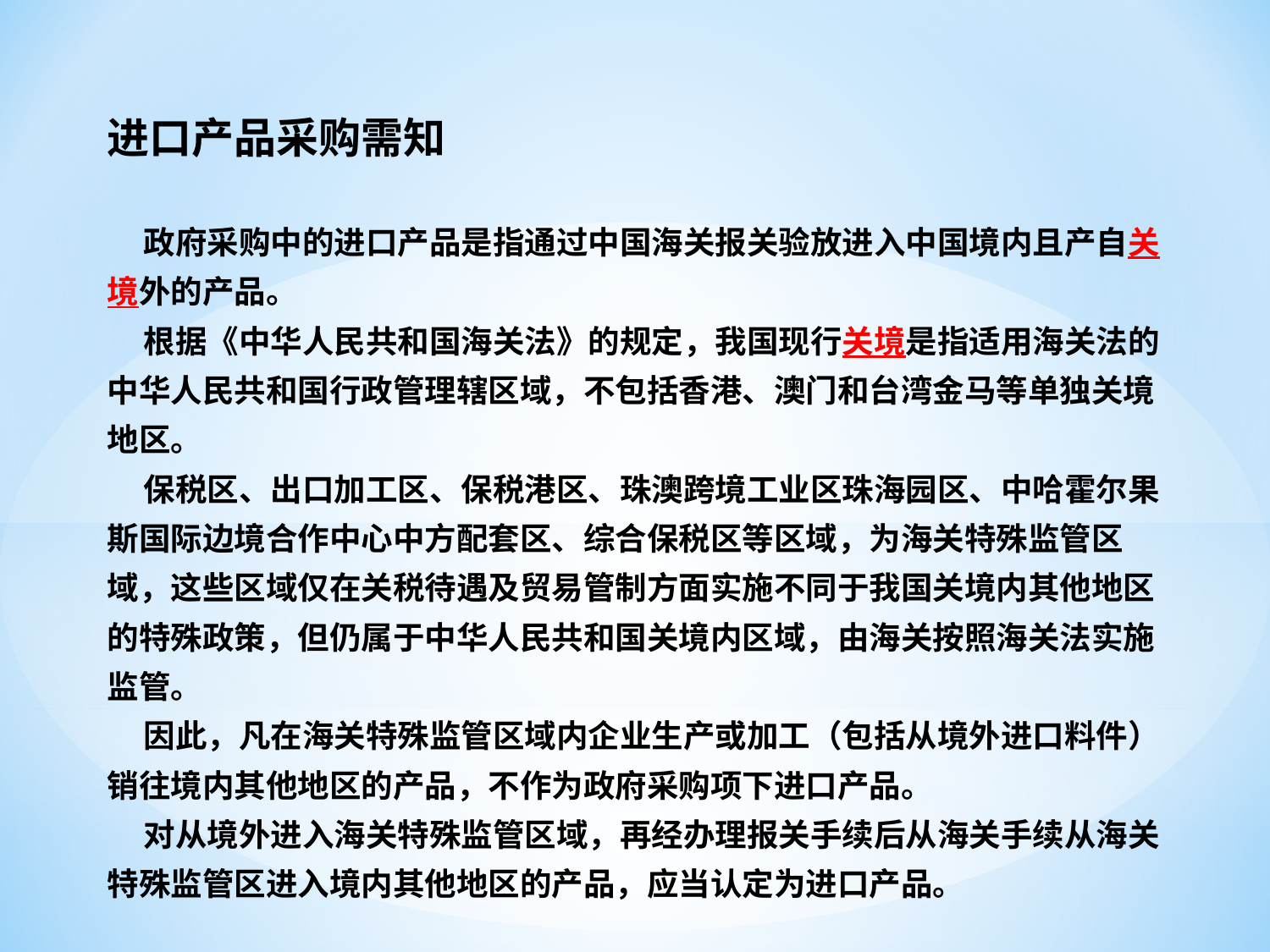

进口产品采购需知

    政府采购中的进口产品是指通过中国海关报关验放进入中国境内且产自关境外的产品。
    根据《中华人民共和国海关法》的规定，我国现行关境是指适用海关法的中华人民共和国行政管理辖区域，不包括香港、澳门和台湾金马等单独关境地区。
    保税区、出口加工区、保税港区、珠澳跨境工业区珠海园区、中哈霍尔果斯国际边境合作中心中方配套区、综合保税区等区域，为海关特殊监管区域，这些区域仅在关税待遇及贸易管制方面实施不同于我国关境内其他地区的特殊政策，但仍属于中华人民共和国关境内区域，由海关按照海关法实施监管。
    因此，凡在海关特殊监管区域内企业生产或加工（包括从境外进口料件）销往境内其他地区的产品，不作为政府采购项下进口产品。
    对从境外进入海关特殊监管区域，再经办理报关手续后从海关手续从海关特殊监管区进入境内其他地区的产品，应当认定为进口产品。